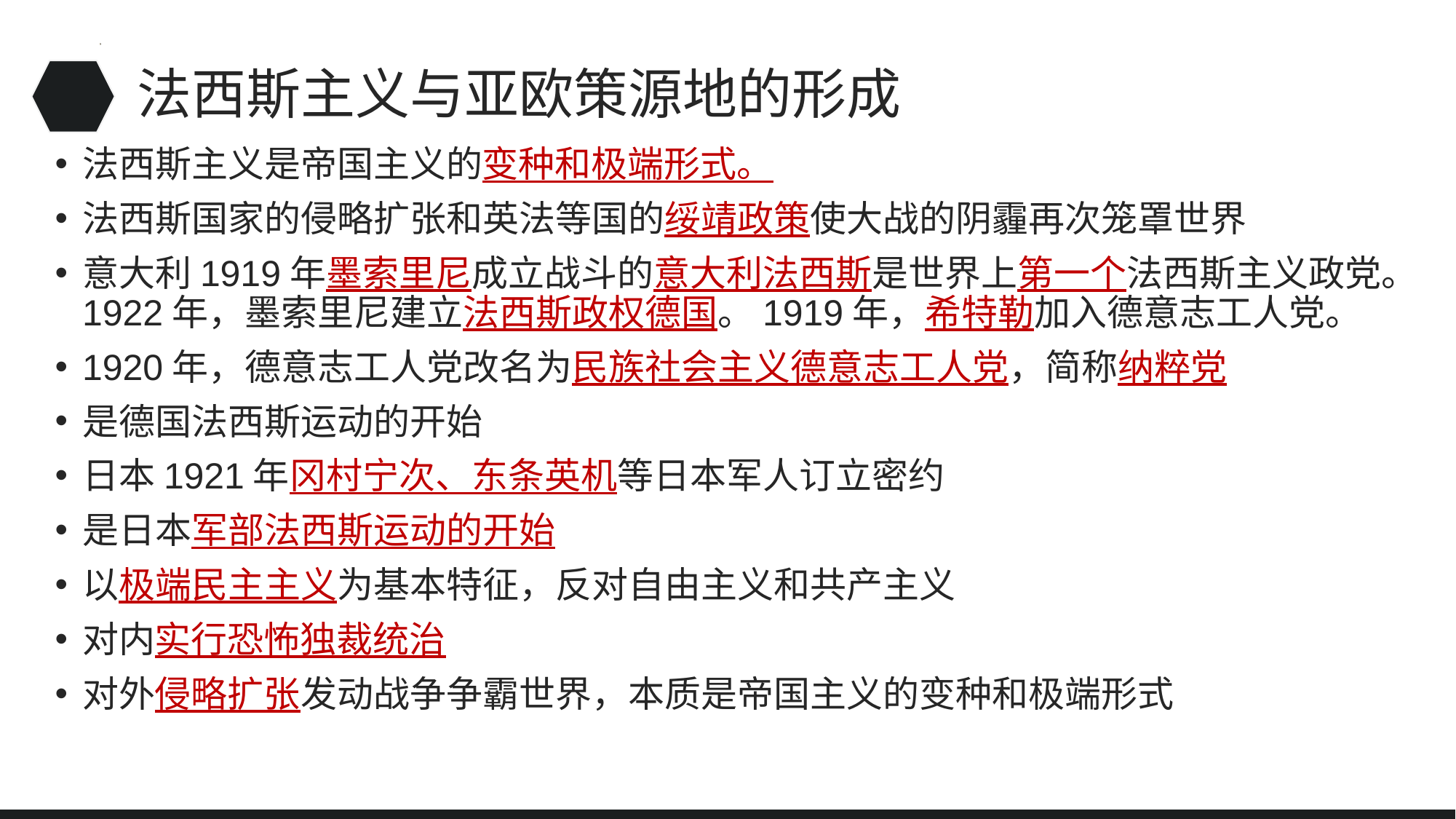

# 法西斯主义与亚欧策源地的形成
法西斯主义是帝国主义的变种和极端形式。
法西斯国家的侵略扩张和英法等国的绥靖政策使大战的阴霾再次笼罩世界
意大利1919年墨索里尼成立战斗的意大利法西斯是世界上第一个法西斯主义政党。1922年，墨索里尼建立法西斯政权德国。1919年，希特勒加入德意志工人党。
1920年，德意志工人党改名为民族社会主义德意志工人党，简称纳粹党
是德国法西斯运动的开始
日本1921年冈村宁次、东条英机等日本军人订立密约
是日本军部法西斯运动的开始
以极端民主主义为基本特征，反对自由主义和共产主义
对内实行恐怖独裁统治
对外侵略扩张发动战争争霸世界，本质是帝国主义的变种和极端形式